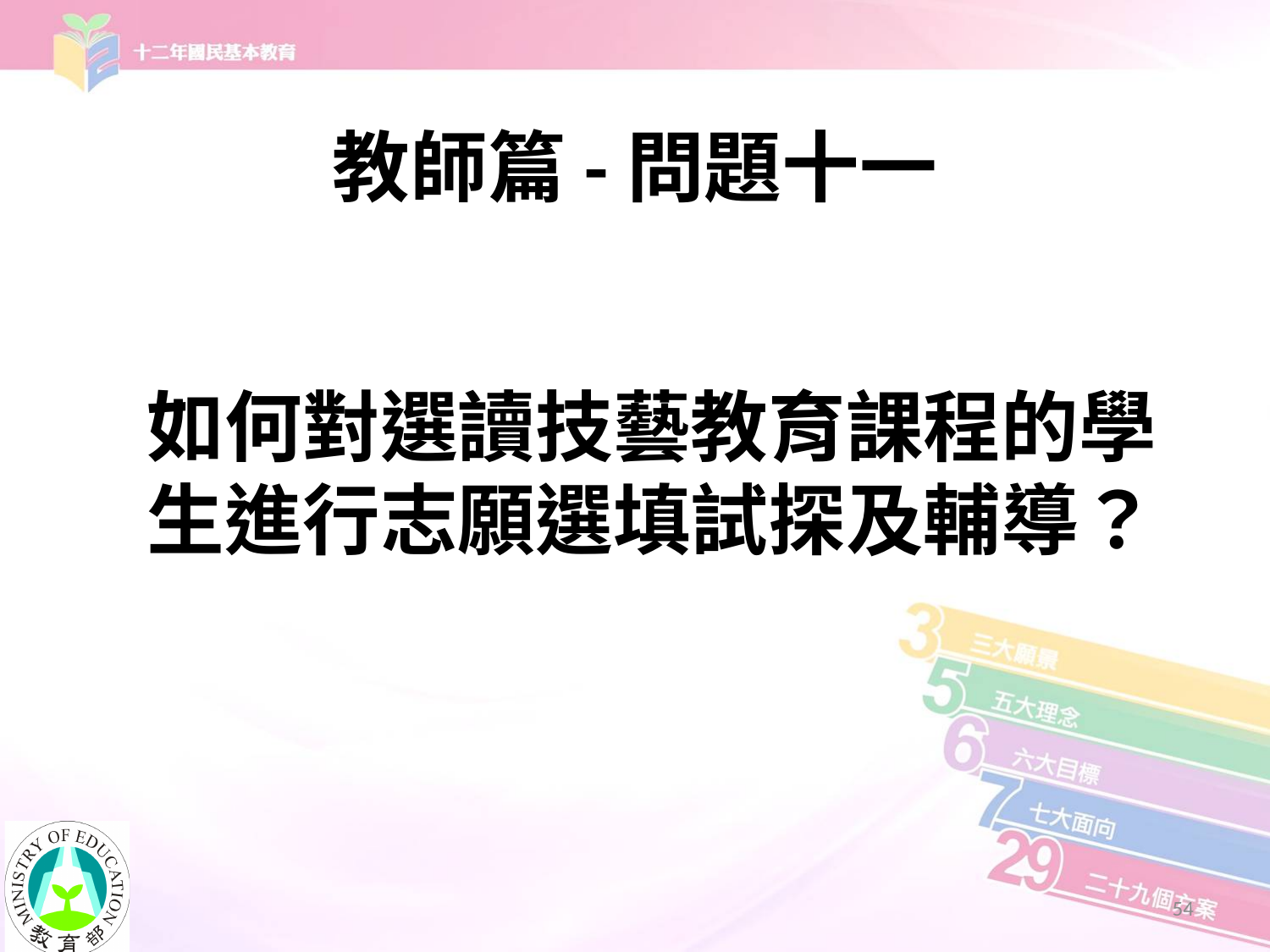

# 教師篇-問題十一
	如何對選讀技藝教育課程的學生進行志願選填試探及輔導？
54